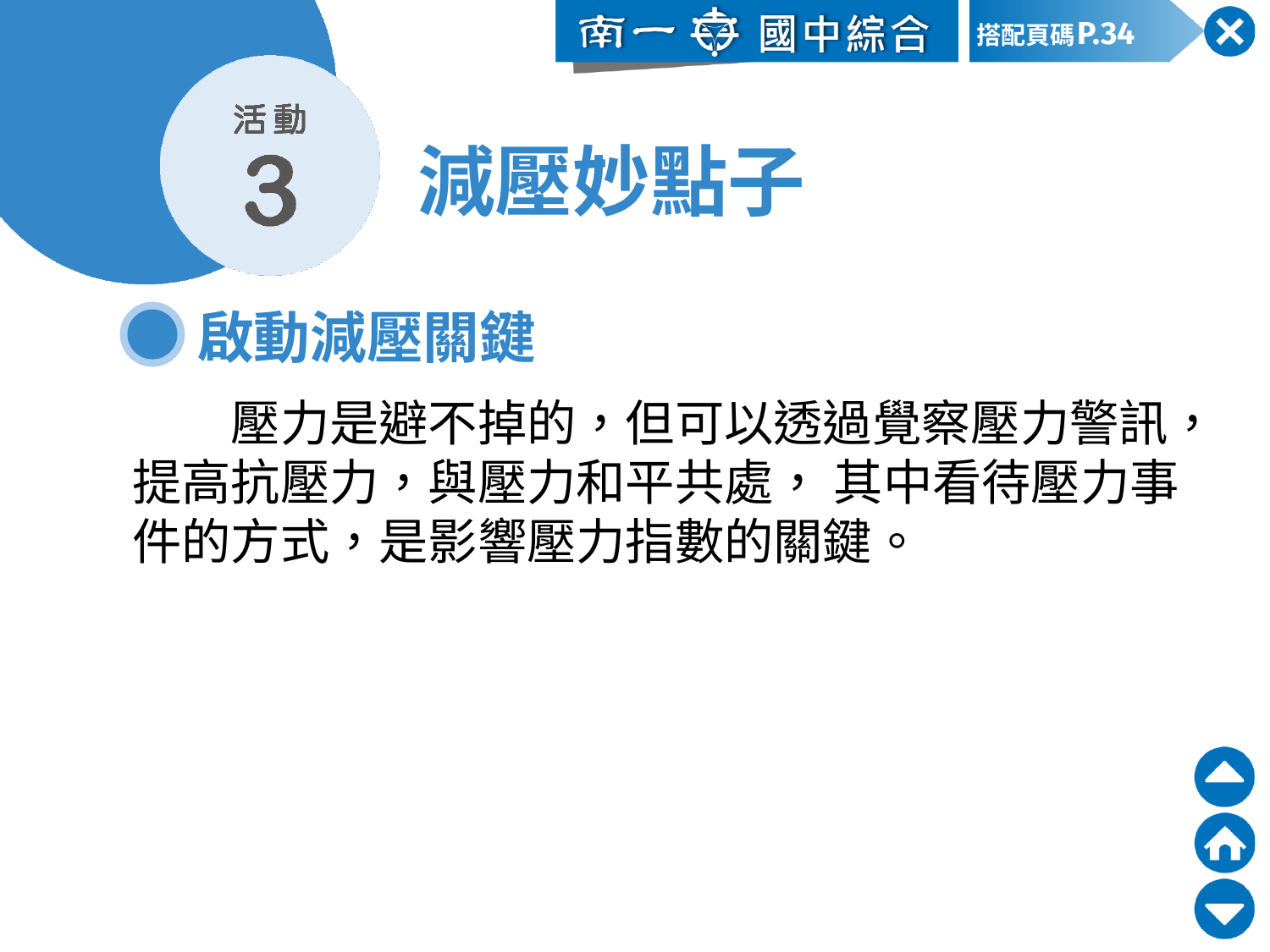

P.34
# 減壓妙點子
啟動減壓關鍵

　　壓力是避不掉的，但可以透過覺察壓力警訊，提高抗壓力，與壓力和平共處， 其中看待壓力事件的方式，是影響壓力指數的關鍵。